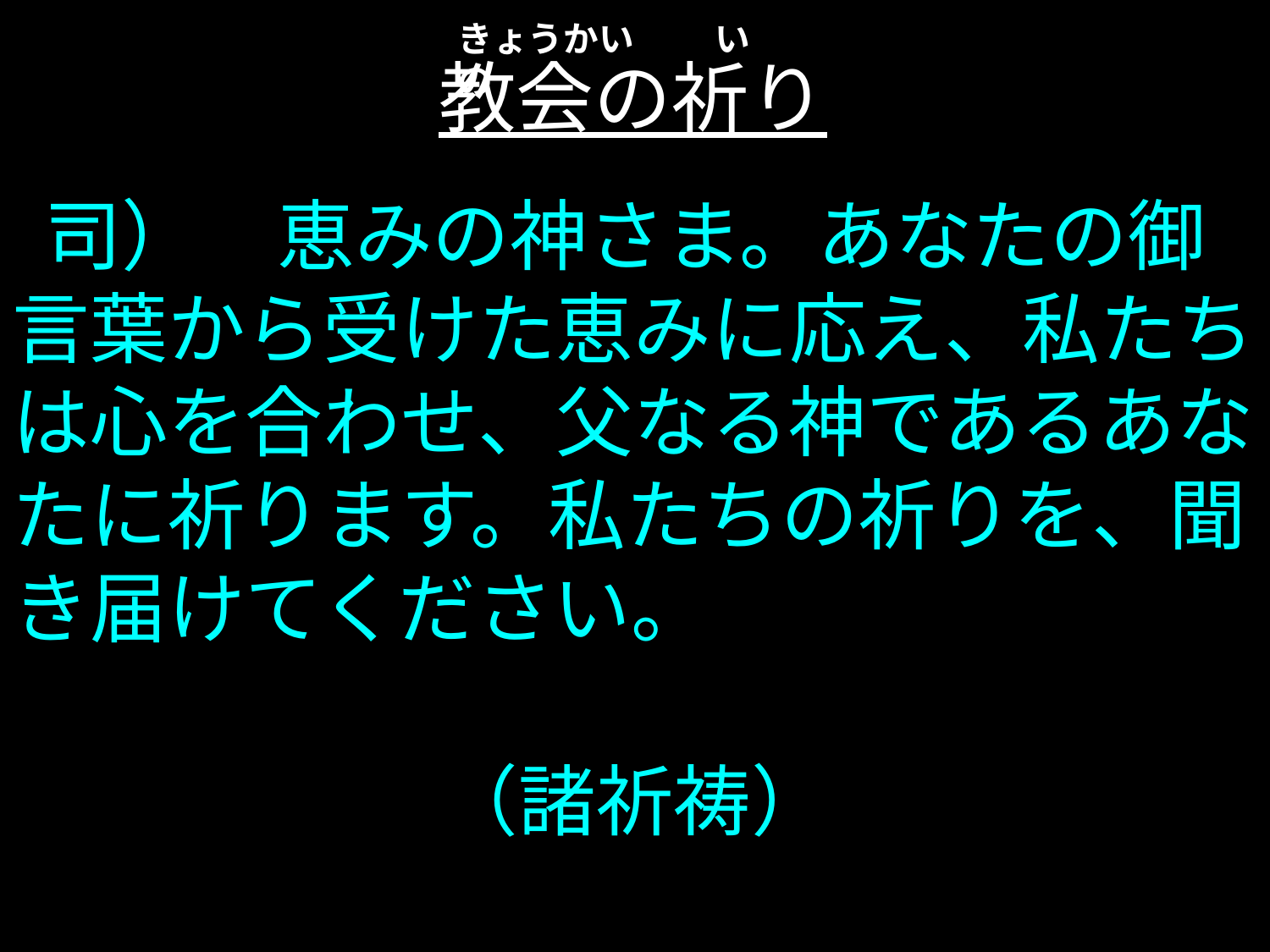

きょうかい          いの
# 教会の祈り
　司）　恵みの神さま。あなたの御言葉から受けた恵みに応え、私たちは心を合わせ、父なる神であるあなたに祈ります。私たちの祈りを、聞き届けてください。
（諸祈祷）